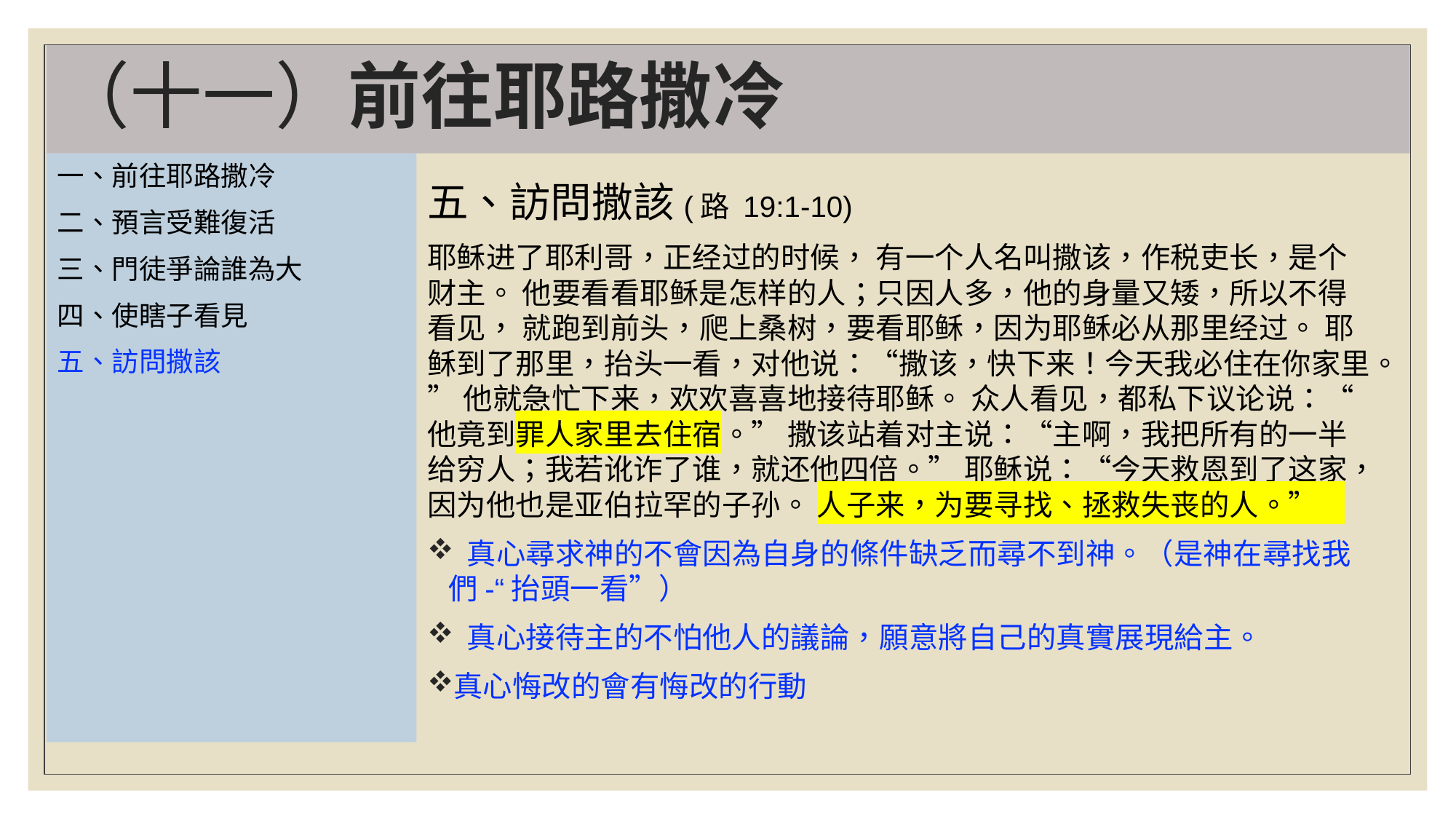

# （十一）前往耶路撒冷
一、前往耶路撒冷
二、預言受難復活
三、門徒爭論誰為大
四、使瞎子看見
五、訪問撒該

五、訪問撒該(路 19:1-10)
耶稣进了耶利哥，正经过的时候， 有一个人名叫撒该，作税吏长，是个财主。 他要看看耶稣是怎样的人；只因人多，他的身量又矮，所以不得看见， 就跑到前头，爬上桑树，要看耶稣，因为耶稣必从那里经过。 耶稣到了那里，抬头一看，对他说：“撒该，快下来！今天我必住在你家里。” 他就急忙下来，欢欢喜喜地接待耶稣。 众人看见，都私下议论说：“他竟到罪人家里去住宿。” 撒该站着对主说：“主啊，我把所有的一半给穷人；我若讹诈了谁，就还他四倍。” 耶稣说：“今天救恩到了这家，因为他也是亚伯拉罕的子孙。 人子来，为要寻找、拯救失丧的人。”
 真心尋求神的不會因為自身的條件缺乏而尋不到神。（是神在尋找我們-“抬頭一看”）
 真心接待主的不怕他人的議論，願意將自己的真實展現給主。
真心悔改的會有悔改的行動